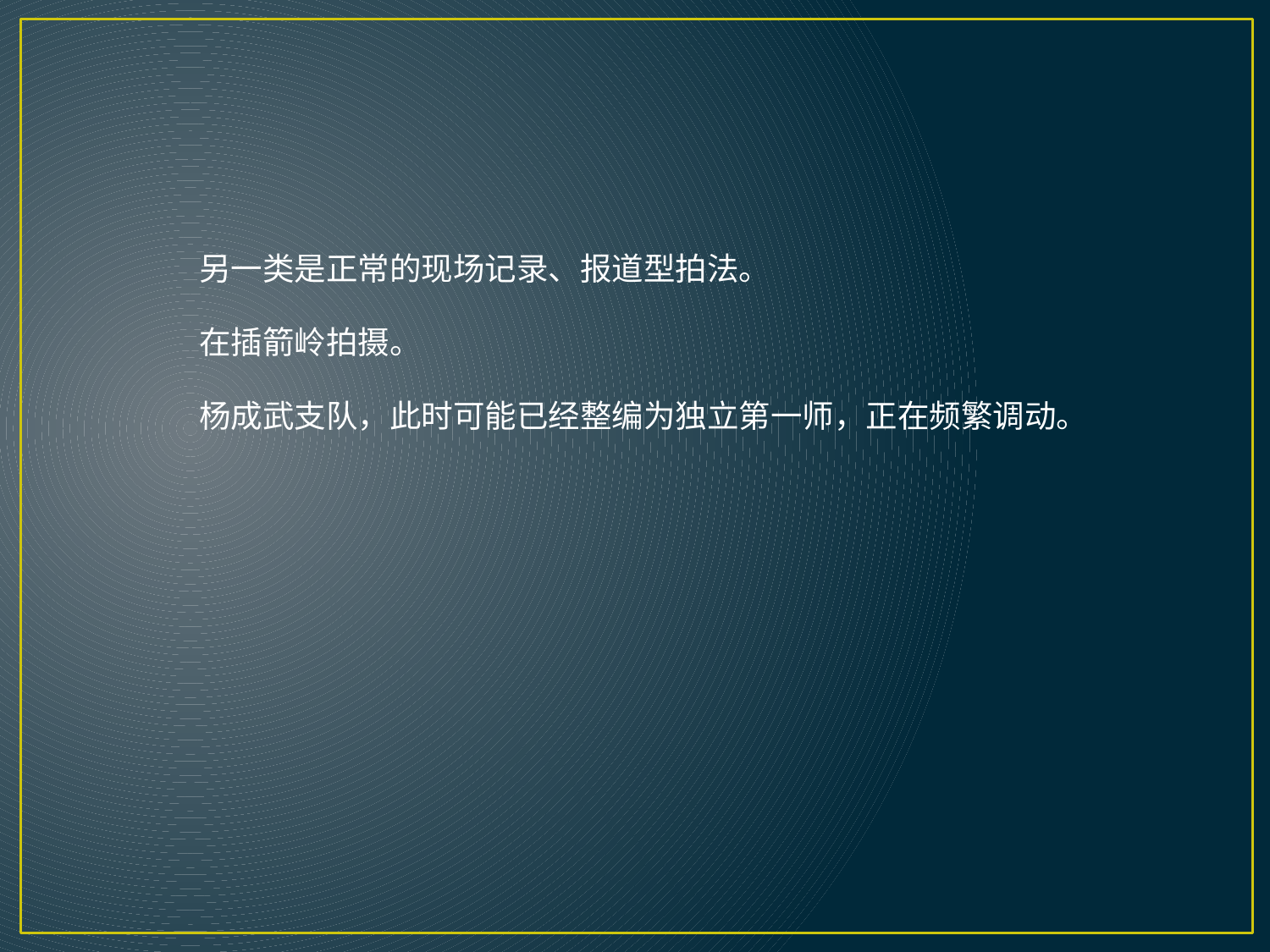

另一类是正常的现场记录、报道型拍法。
在插箭岭拍摄。
杨成武支队，此时可能已经整编为独立第一师，正在频繁调动。